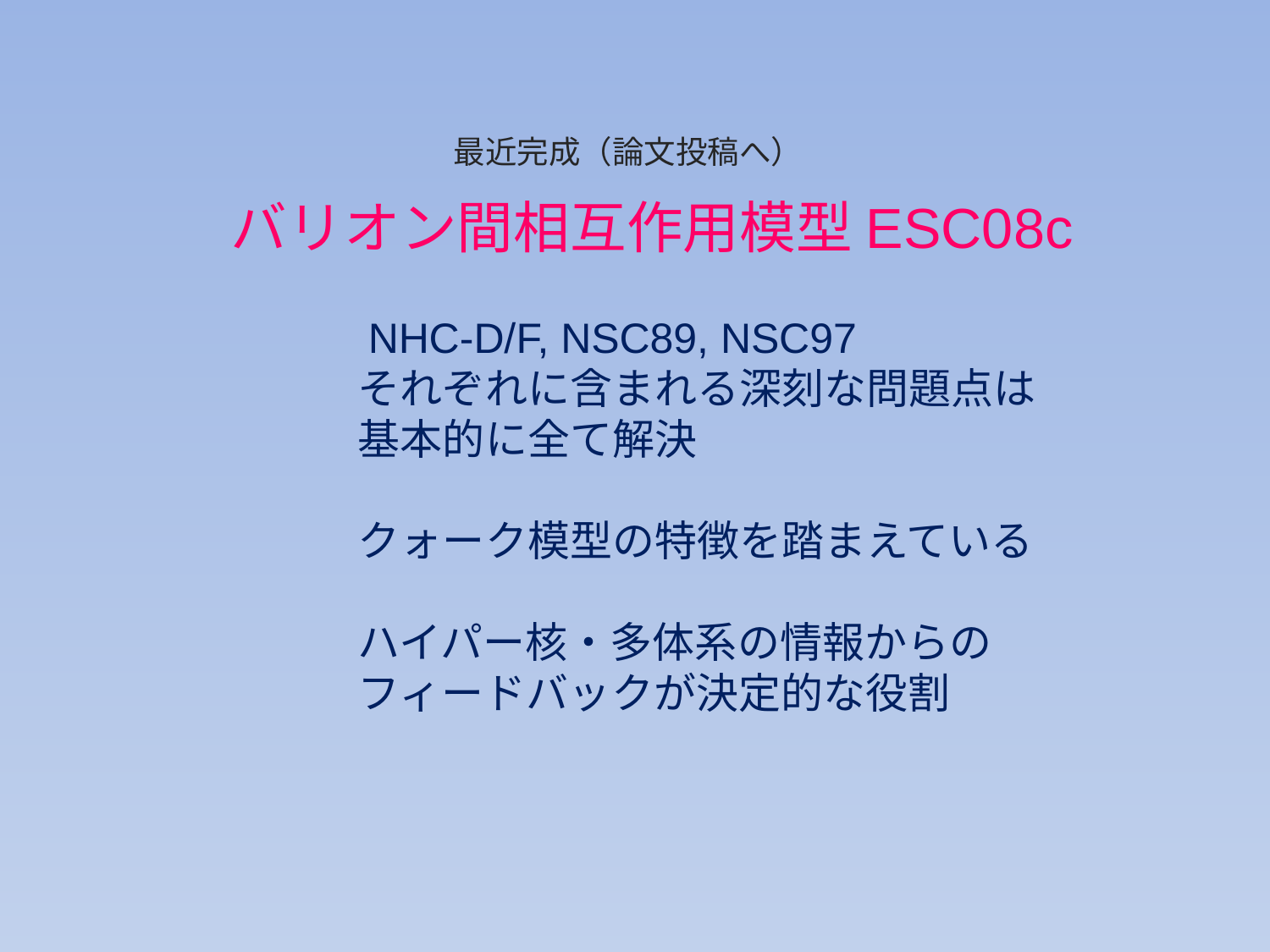

最近完成（論文投稿へ）
バリオン間相互作用模型ESC08c

　　　NHC-D/F, NSC89, NSC97
　　　それぞれに含まれる深刻な問題点は
　　　基本的に全て解決

　　　クォーク模型の特徴を踏まえている

　　　ハイパー核・多体系の情報からの
　　　フィードバックが決定的な役割